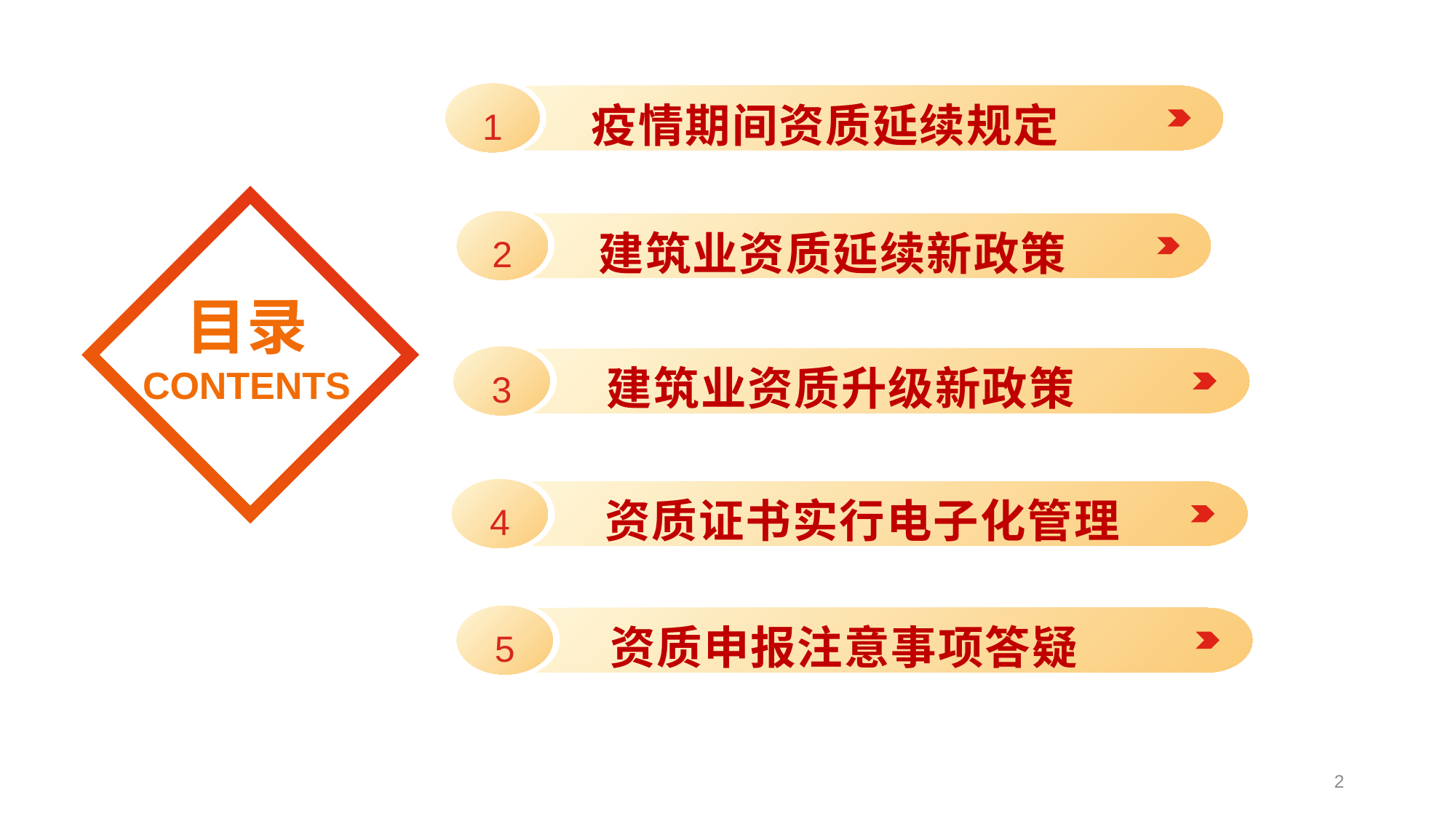

疫情期间资质延续规定
1

建筑业资质延续新政策
2

目录
CONTENTS
建筑业资质升级新政策
3

资质证书实行电子化管理
4

资质申报注意事项答疑
5

2